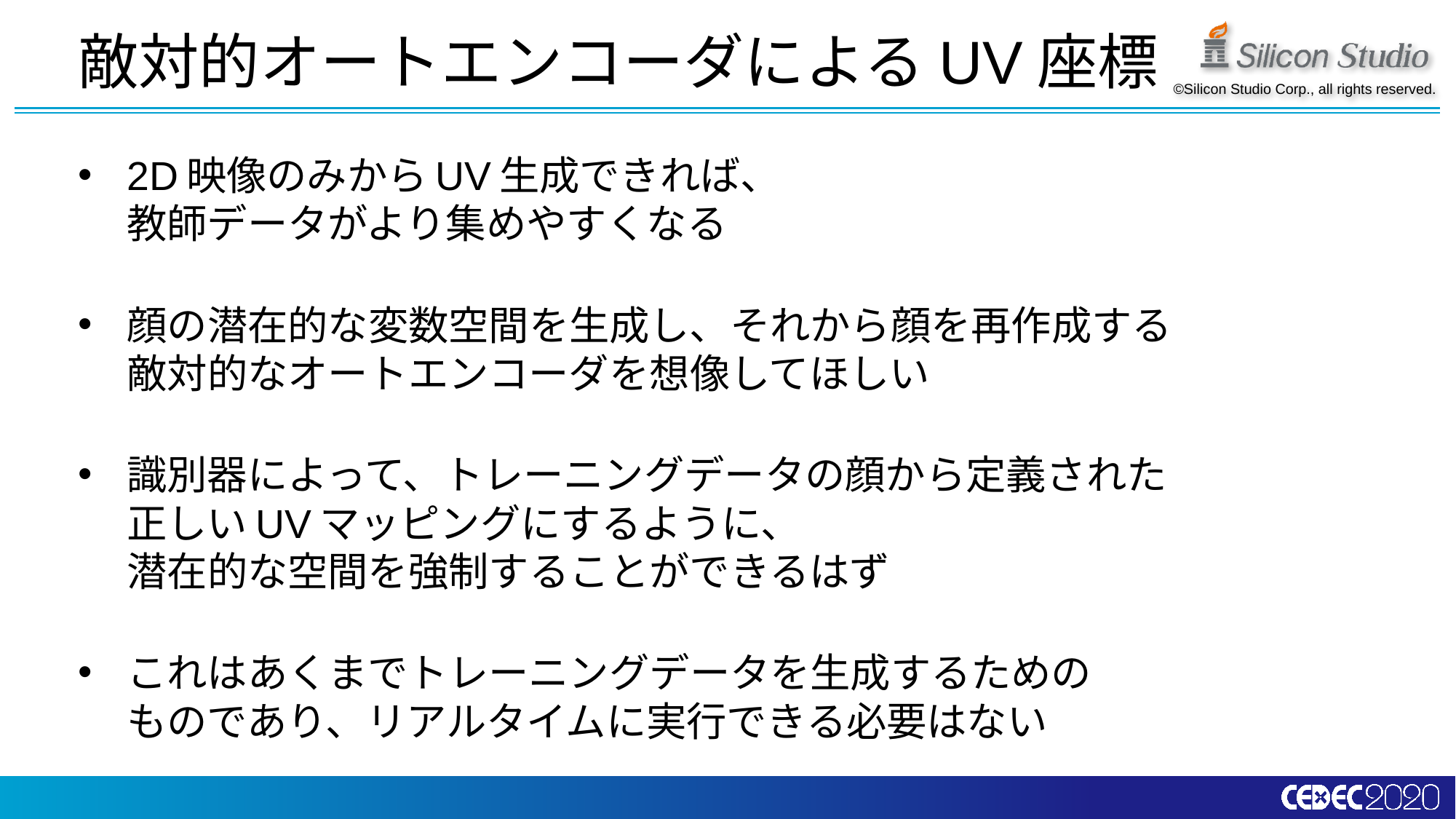

# 敵対的オートエンコーダによるUV座標
2D映像のみからUV生成できれば、
教師データがより集めやすくなる

顔の潜在的な変数空間を生成し、それから顔を再作成する
敵対的なオートエンコーダを想像してほしい

識別器によって、トレーニングデータの顔から定義された
正しいUVマッピングにするように、
潜在的な空間を強制することができるはず

これはあくまでトレーニングデータを生成するための
ものであり、リアルタイムに実行できる必要はない